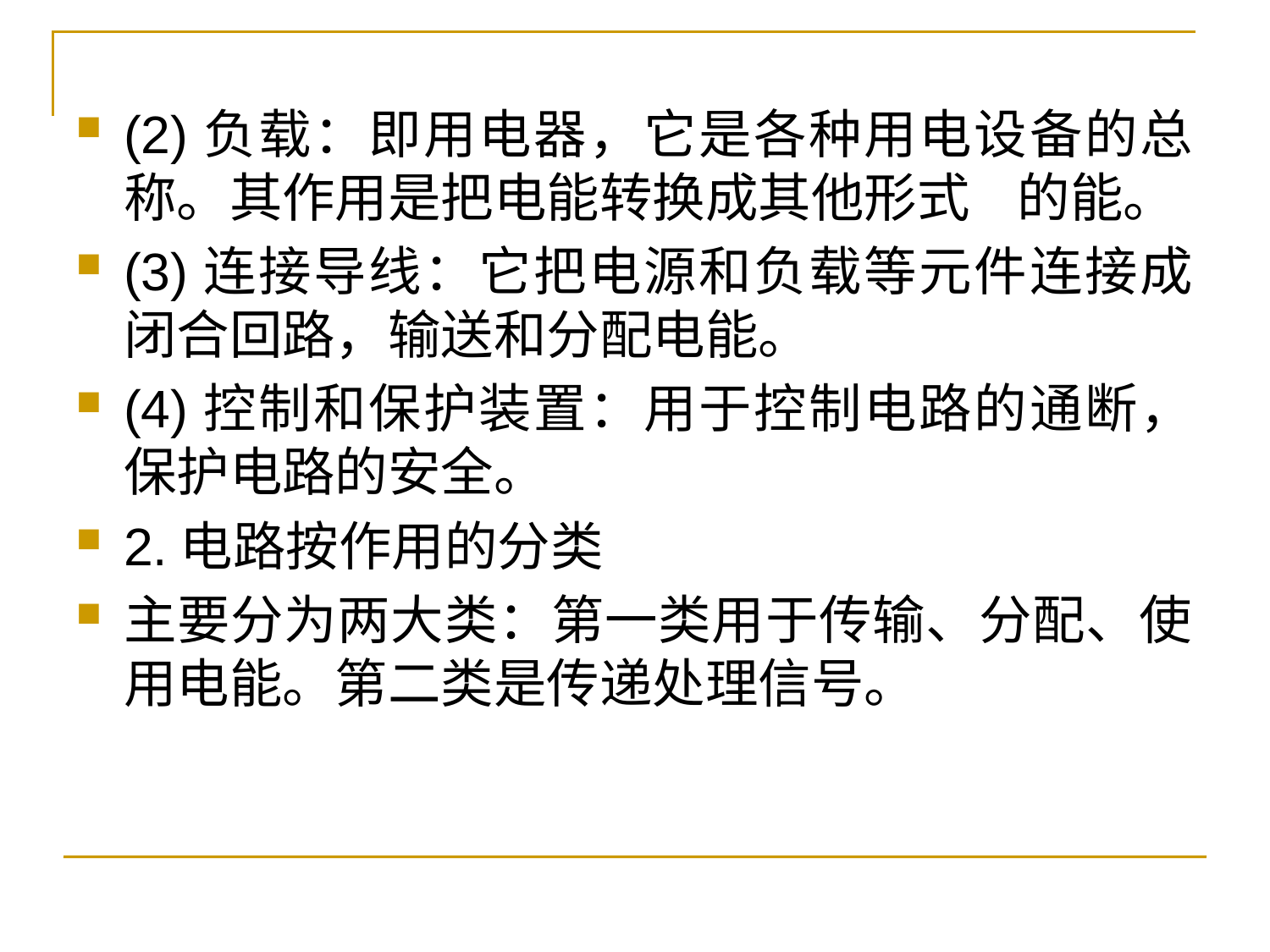

(2)负载：即用电器，它是各种用电设备的总称。其作用是把电能转换成其他形式    的能。
(3)连接导线：它把电源和负载等元件连接成闭合回路，输送和分配电能。
(4)控制和保护装置：用于控制电路的通断，保护电路的安全。
2.电路按作用的分类
主要分为两大类：第一类用于传输、分配、使用电能。第二类是传递处理信号。